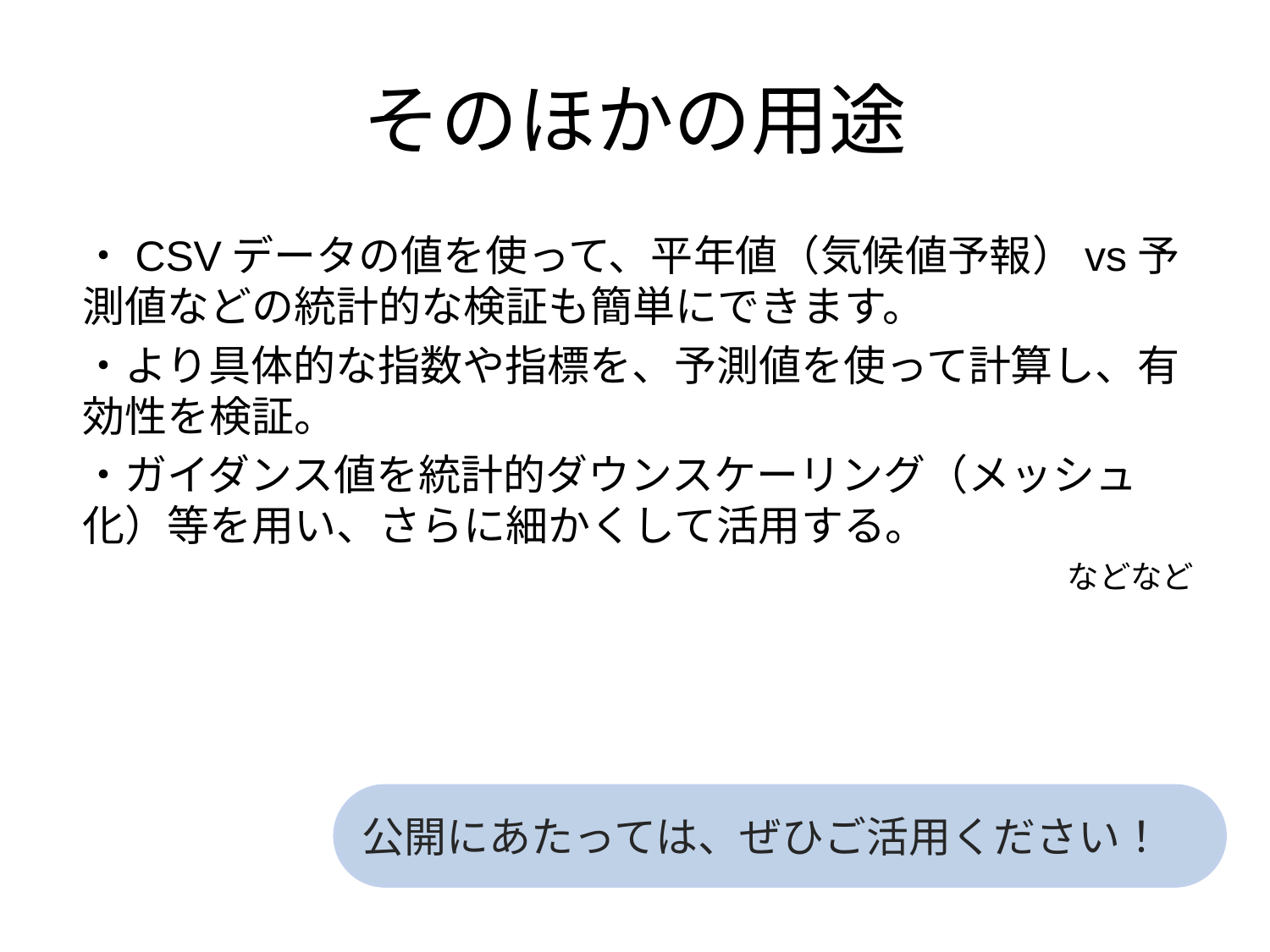

# そのほかの用途
・CSVデータの値を使って、平年値（気候値予報）vs予測値などの統計的な検証も簡単にできます。
・より具体的な指数や指標を、予測値を使って計算し、有効性を検証。
・ガイダンス値を統計的ダウンスケーリング（メッシュ化）等を用い、さらに細かくして活用する。
などなど
公開にあたっては、ぜひご活用ください！